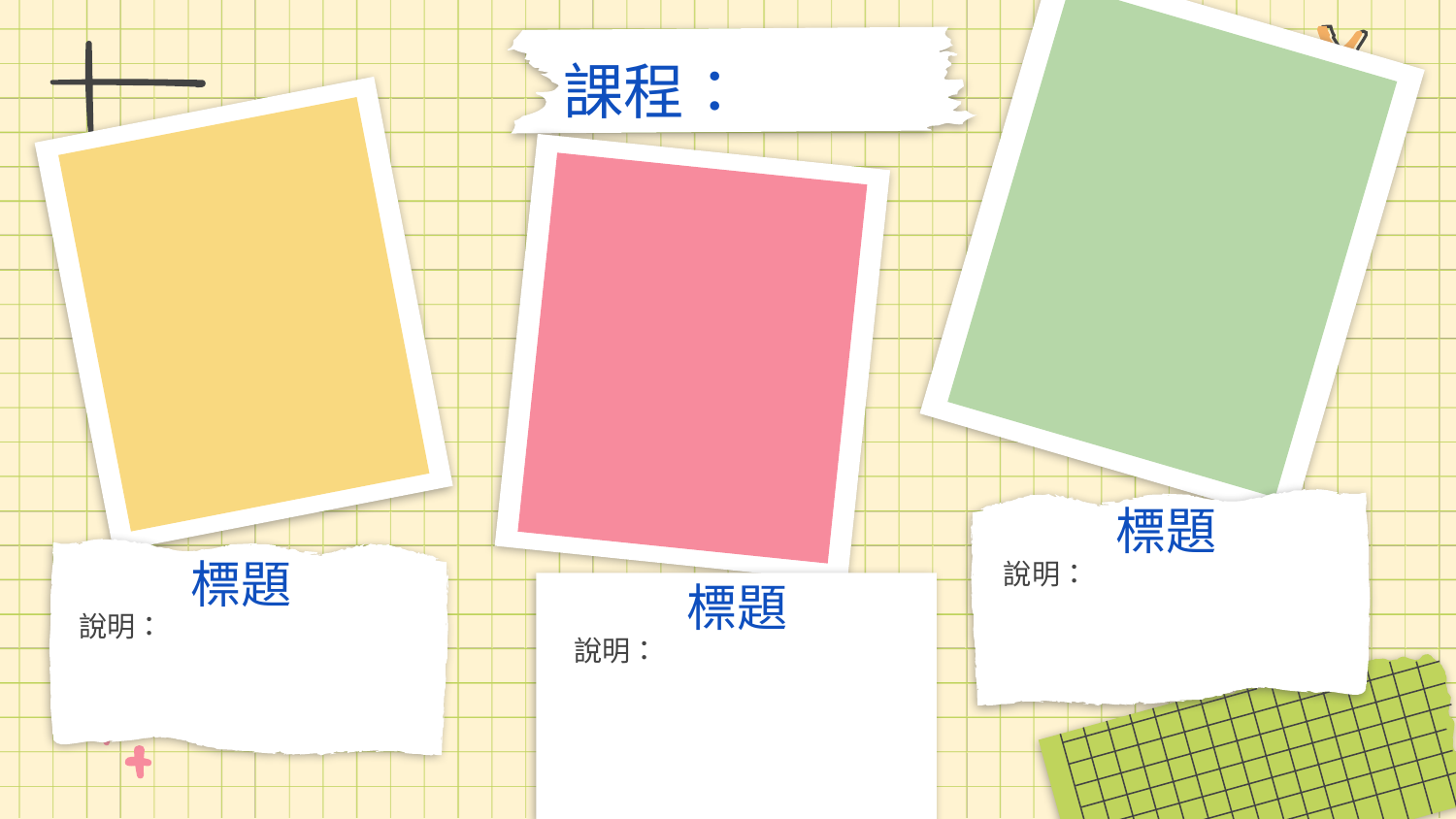

課程：

標題
說明：

標題
標題

說明：
說明：